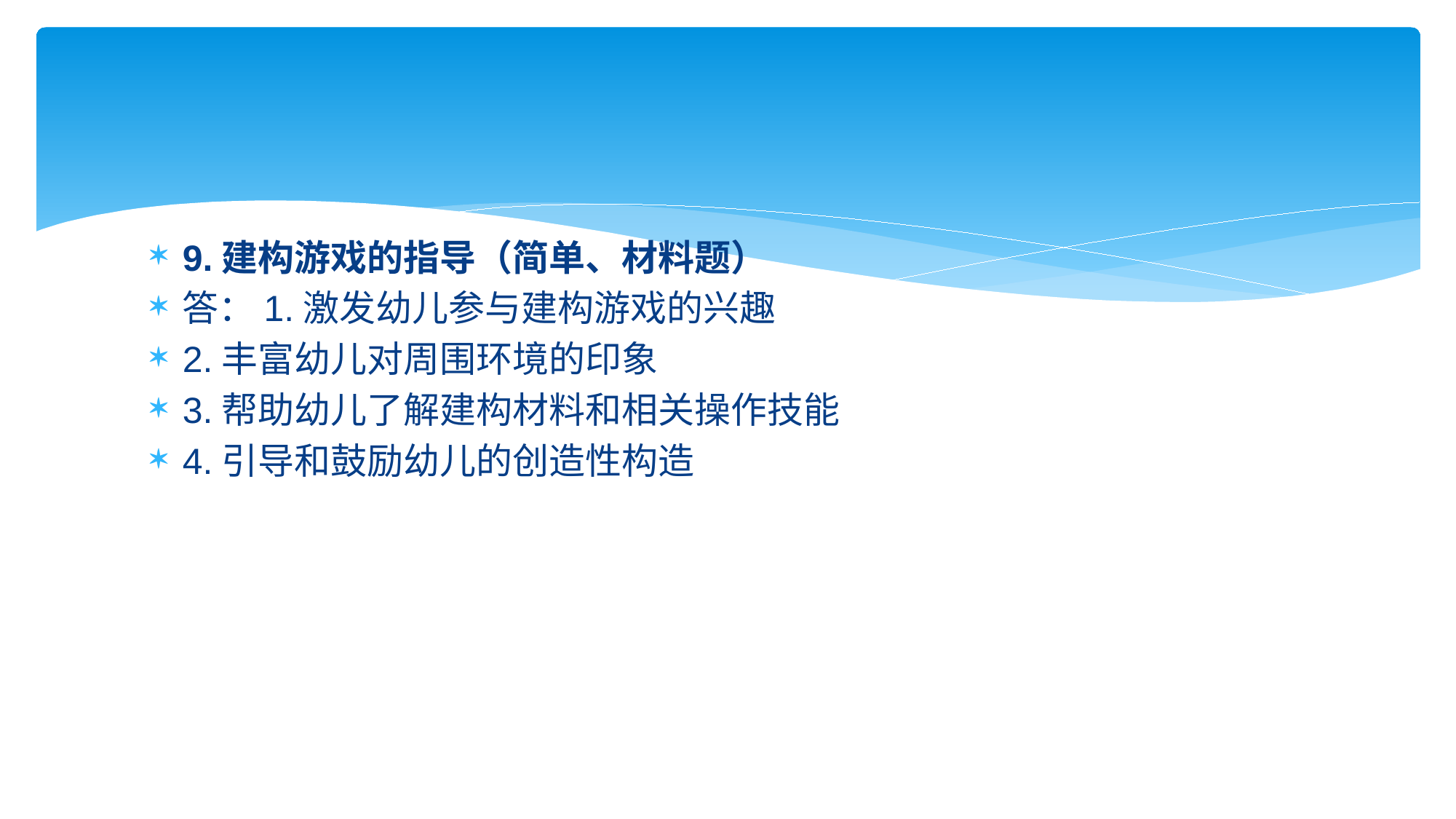

#
9.建构游戏的指导（简单、材料题）
答：1.激发幼儿参与建构游戏的兴趣
2.丰富幼儿对周围环境的印象
3.帮助幼儿了解建构材料和相关操作技能
4.引导和鼓励幼儿的创造性构造